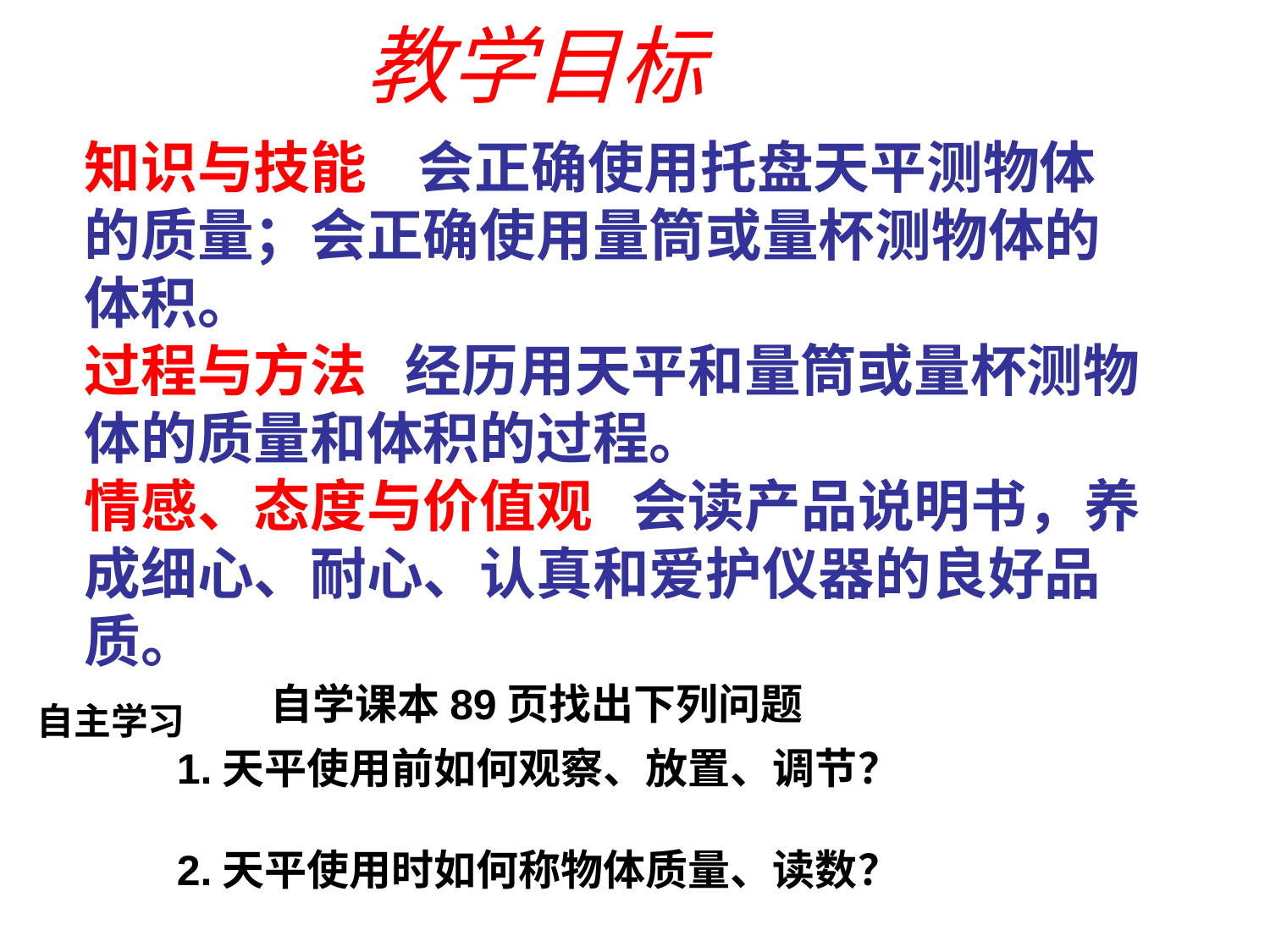

教学目标
知识与技能    会正确使用托盘天平测物体的质量；会正确使用量筒或量杯测物体的体积。
过程与方法   经历用天平和量筒或量杯测物体的质量和体积的过程。
情感、态度与价值观   会读产品说明书，养成细心、耐心、认真和爱护仪器的良好品质。
自学课本89页找出下列问题
自主学习
1.天平使用前如何观察、放置、调节？

2.天平使用时如何称物体质量、读数？